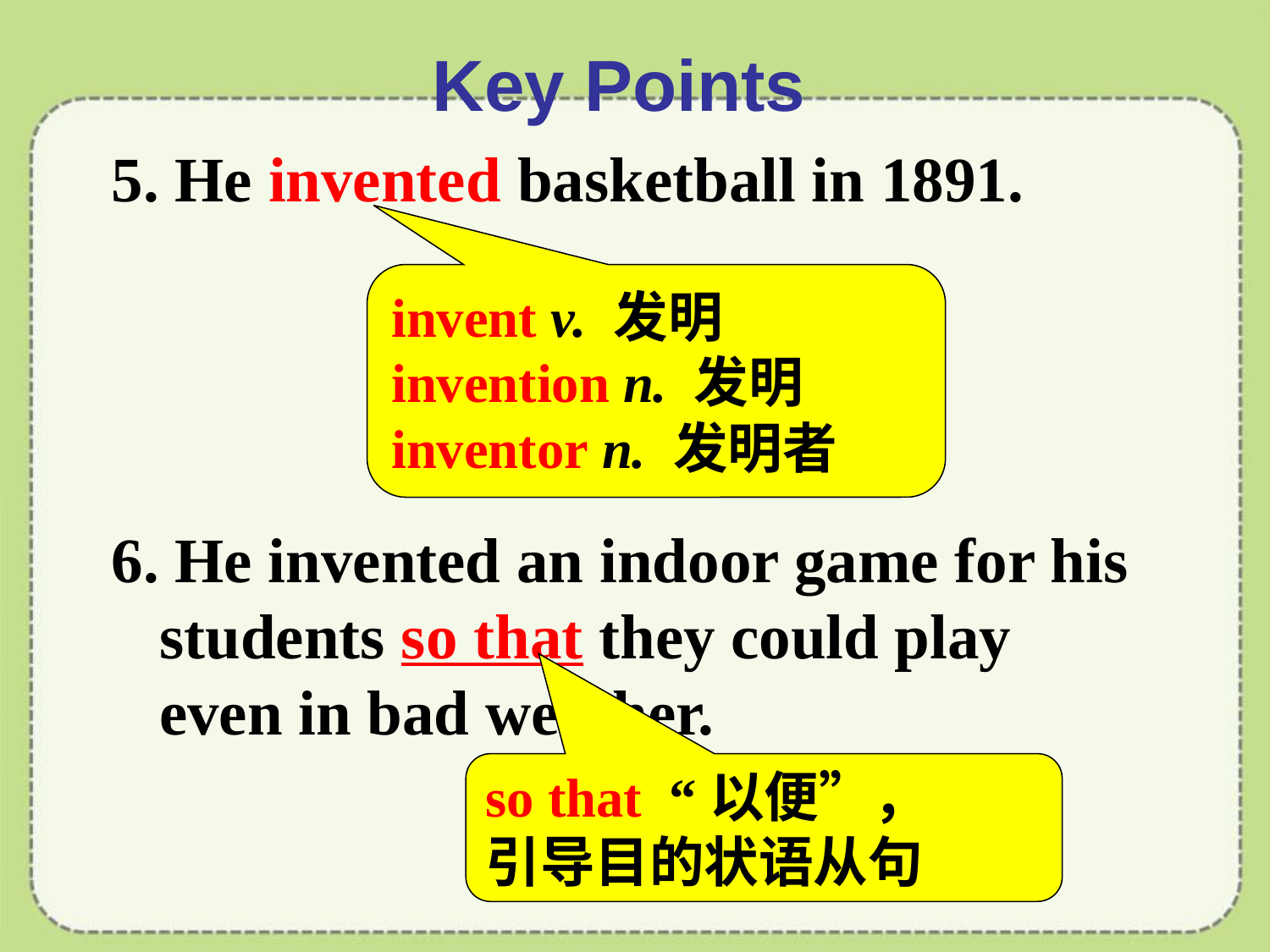

# Key Points
5. He invented basketball in 1891.

6. He invented an indoor game for his students so that they could play even in bad weather.
invent v. 发明
invention n. 发明
inventor n. 发明者
so that  “以便”，
引导目的状语从句